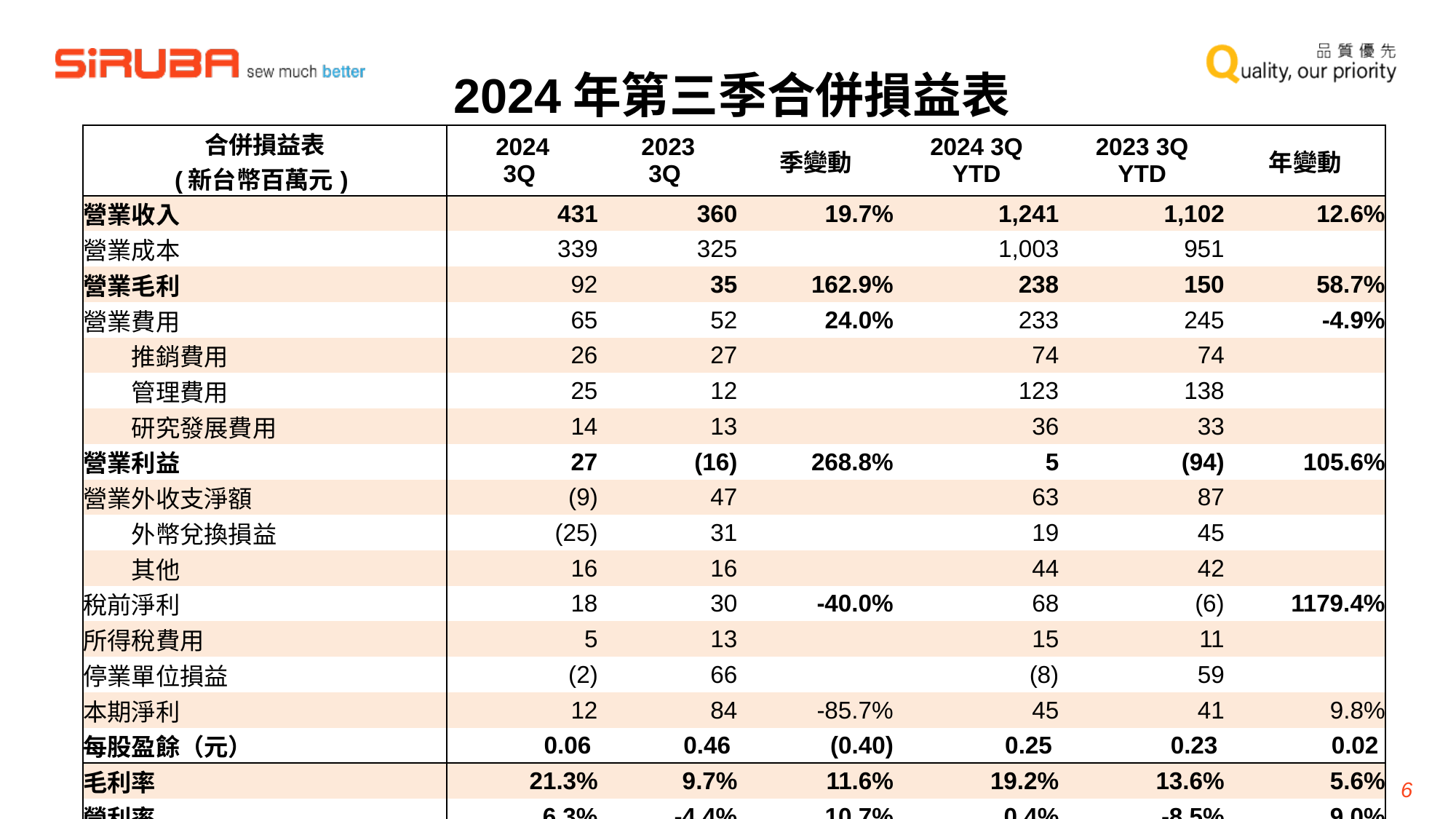

2024年第三季合併損益表
| 合併損益表 (新台幣百萬元) | 2024 3Q | 2023 3Q | 季變動 | 2024 3Q YTD | 2023 3Q YTD | 年變動 |
| --- | --- | --- | --- | --- | --- | --- |
| 營業收入 | 431 | 360 | 19.7% | 1,241 | 1,102 | 12.6% |
| 營業成本 | 339 | 325 |  | 1,003 | 951 |  |
| 營業毛利 | 92 | 35 | 162.9% | 238 | 150 | 58.7% |
| 營業費用 | 65 | 52 | 24.0% | 233 | 245 | -4.9% |
| 推銷費用 | 26 | 27 |  | 74 | 74 |  |
| 管理費用 | 25 | 12 |  | 123 | 138 |  |
| 研究發展費用 | 14 | 13 |  | 36 | 33 |  |
| 營業利益 | 27 | (16) | 268.8% | 5 | (94) | 105.6% |
| 營業外收支淨額 | (9) | 47 |  | 63 | 87 |  |
| 外幣兌換損益 | (25) | 31 |  | 19 | 45 |  |
| 其他 | 16 | 16 |  | 44 | 42 |  |
| 稅前淨利 | 18 | 30 | -40.0% | 68 | (6) | 1179.4% |
| 所得稅費用 | 5 | 13 |  | 15 | 11 |  |
| 停業單位損益 | (2) | 66 |  | (8) | 59 |  |
| 本期淨利 | 12 | 84 | -85.7% | 45 | 41 | 9.8% |
| 每股盈餘（元） | 0.06 | 0.46 | (0.40) | 0.25 | 0.23 | 0.02 |
| 毛利率 | 21.3% | 9.7% | 11.6% | 19.2% | 13.6% | 5.6% |
| 營利率 | 6.3% | -4.4% | 10.7% | 0.4% | -8.5% | 9.0% |
| 淨利率 | 2.8% | 23.3% | -20.5% | 3.6% | 3.7% | -0.1% |
| 營業費用率 | 15.0% | 14.4% | 0.5% | 18.8% | 22.2% | -3.5% |
6